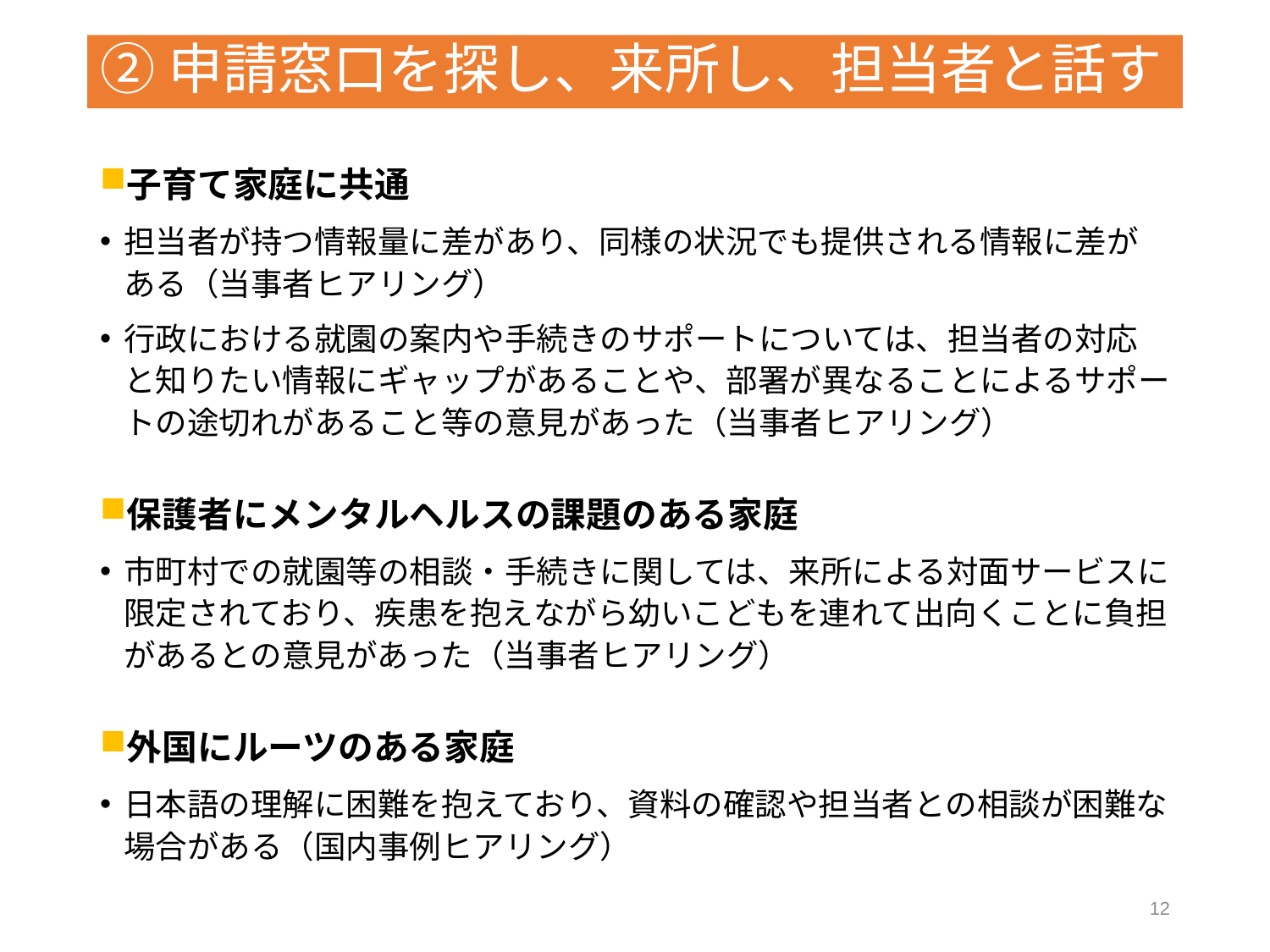

# ②申請窓口を探し、来所し、担当者と話す

子育て家庭に共通
担当者が持つ情報量に差があり、同様の状況でも提供される情報に差がある（当事者ヒアリング）
行政における就園の案内や手続きのサポートについては、担当者の対応と知りたい情報にギャップがあることや、部署が異なることによるサポートの途切れがあること等の意見があった（当事者ヒアリング）

保護者にメンタルヘルスの課題のある家庭
市町村での就園等の相談・手続きに関しては、来所による対面サービスに限定されており、疾患を抱えながら幼いこどもを連れて出向くことに負担があるとの意見があった（当事者ヒアリング）

外国にルーツのある家庭
日本語の理解に困難を抱えており、資料の確認や担当者との相談が困難な場合がある（国内事例ヒアリング）
12